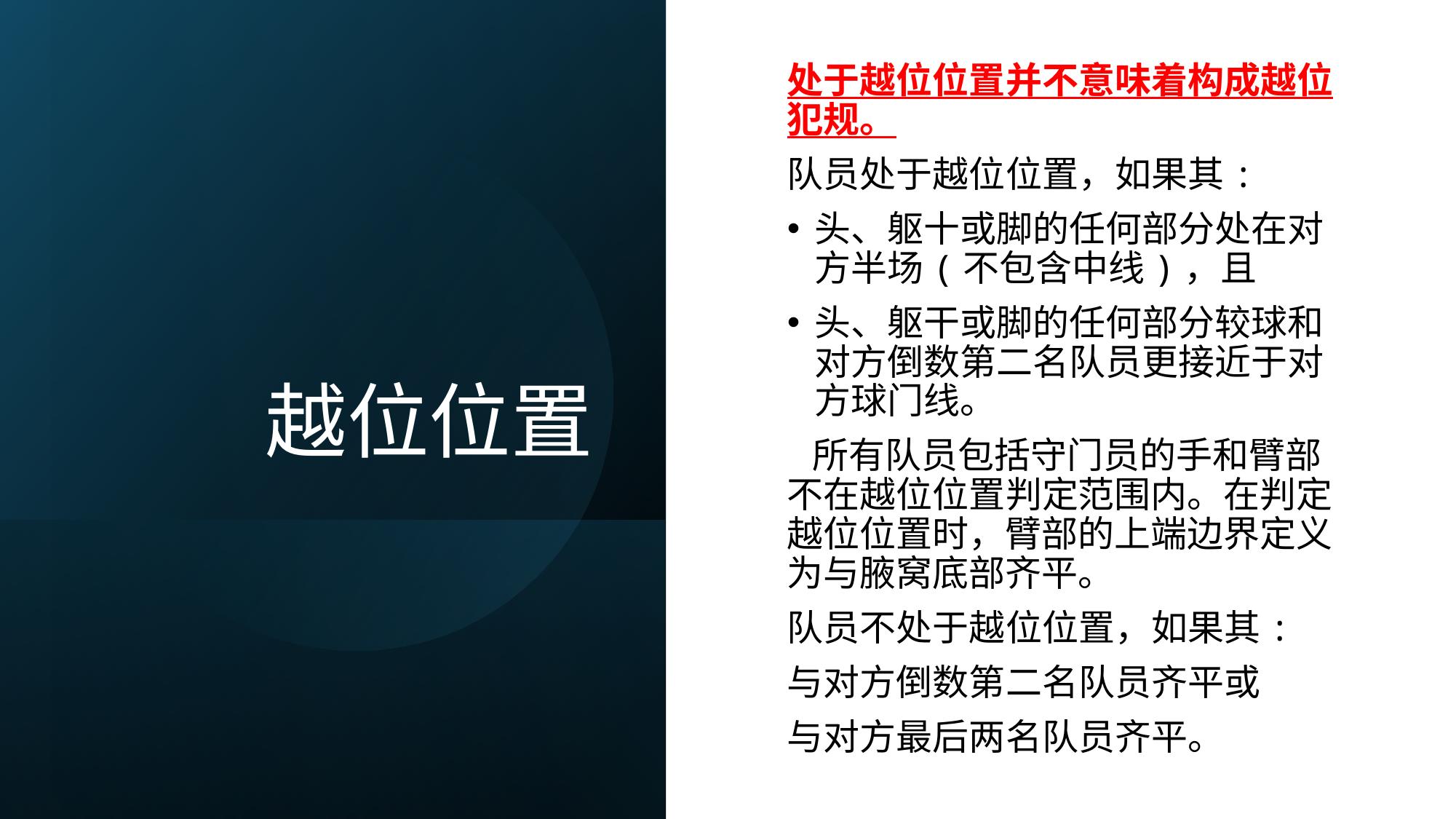

处于越位位置并不意味着构成越位犯规。
队员处于越位位置，如果其:
头、躯十或脚的任何部分处在对方半场(不包含中线)，且
头、躯干或脚的任何部分较球和对方倒数第二名队员更接近于对方球门线。
  所有队员包括守门员的手和臂部不在越位位置判定范围内。在判定越位位置时，臂部的上端边界定义为与腋窝底部齐平。
队员不处于越位位置，如果其:
与对方倒数第二名队员齐平或
与对方最后两名队员齐平。

# 越位位置